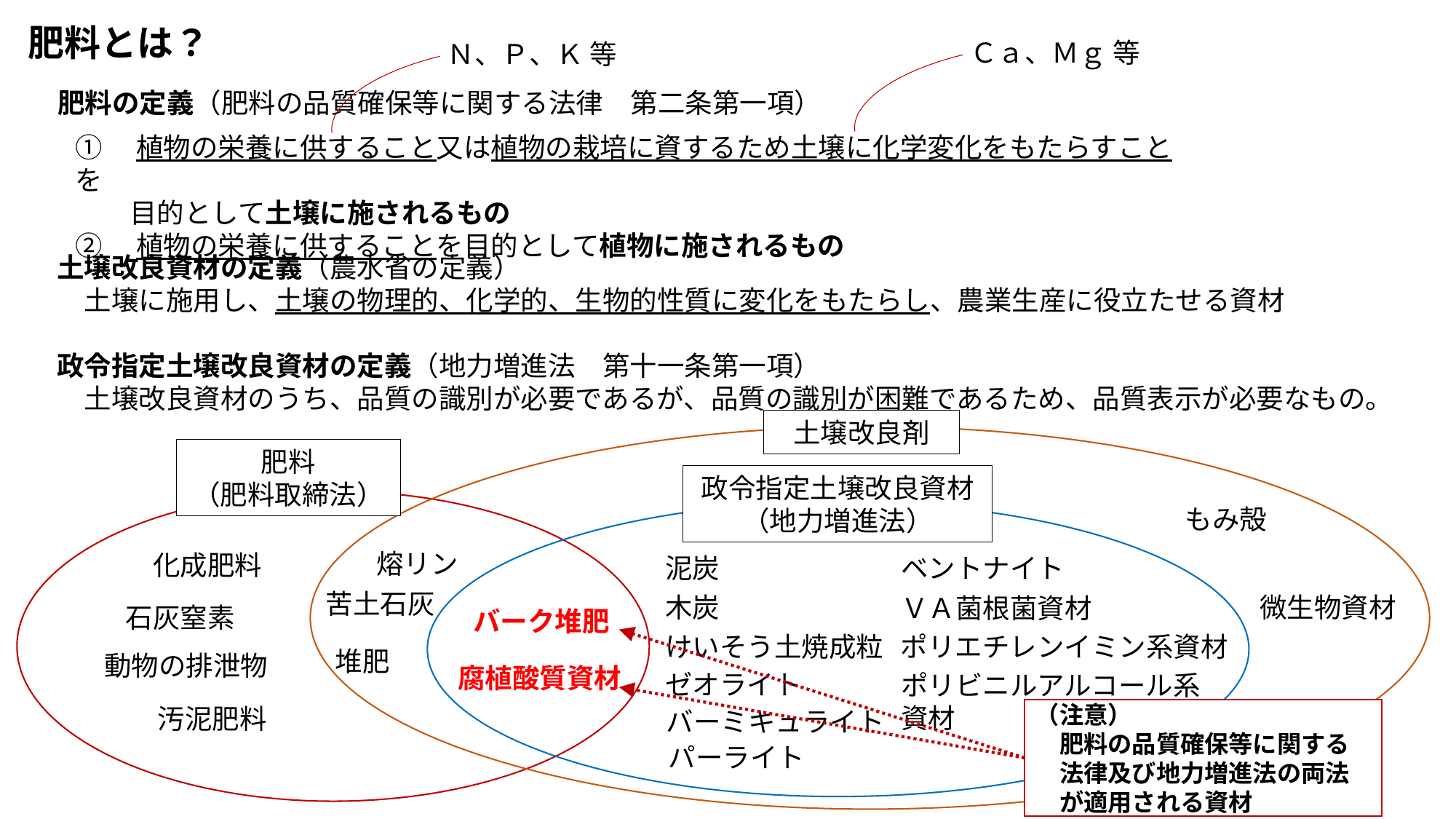

肥料とは？

Ｃａ、Ｍｇ 等

Ｎ、Ｐ、Ｋ 等
肥料の定義（肥料の品質確保等に関する法律　第二条第一項）
①　植物の栄養に供すること又は植物の栽培に資するため土壌に化学変化をもたらすことを
　　目的として土壌に施されるもの
②　植物の栄養に供することを目的として植物に施されるもの
土壌改良資材の定義（農水省の定義）
　土壌に施用し、土壌の物理的、化学的、生物的性質に変化をもたらし、農業生産に役立たせる資材

政令指定土壌改良資材の定義（地力増進法　第十一条第一項）
　土壌改良資材のうち、品質の識別が必要であるが、品質の識別が困難であるため、品質表示が必要なもの。
土壌改良剤

肥料
（肥料取締法）
政令指定土壌改良資材
（地力増進法）

もみ殻

熔リン
化成肥料
ベントナイト
泥炭
苦土石灰
木炭
微生物資材
ＶＡ菌根菌資材
石灰窒素
バーク堆肥
けいそう土焼成粒
ポリエチレンイミン系資材
堆肥
動物の排泄物
腐植酸質資材
ゼオライト
ポリビニルアルコール系資材
汚泥肥料
バーミキュライト
（注意）
　肥料の品質確保等に関する
　法律及び地力増進法の両法
　が適用される資材
パーライト